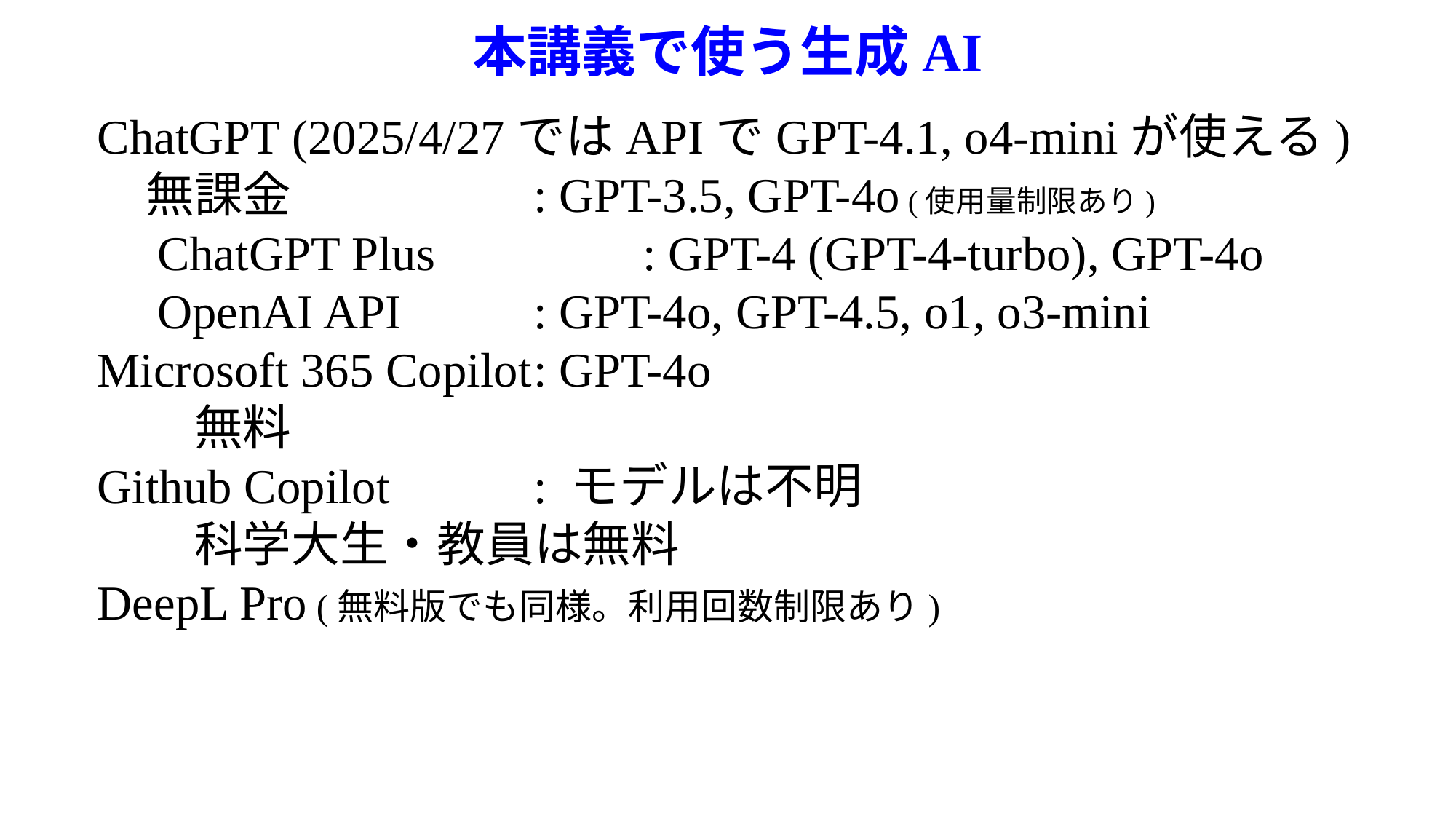

# 本講義で使う生成AI
ChatGPT (2025/4/27ではAPIでGPT-4.1, o4-miniが使える)
　無課金			: GPT-3.5, GPT-4o (使用量制限あり)
　ChatGPT Plus		: GPT-4 (GPT-4-turbo), GPT-4o
　OpenAI API		: GPT-4o, GPT-4.5, o1, o3-mini
Microsoft 365 Copilot	: GPT-4o
　　無料
Github Copilot		: モデルは不明
　　科学大生・教員は無料
DeepL Pro (無料版でも同様。利用回数制限あり)